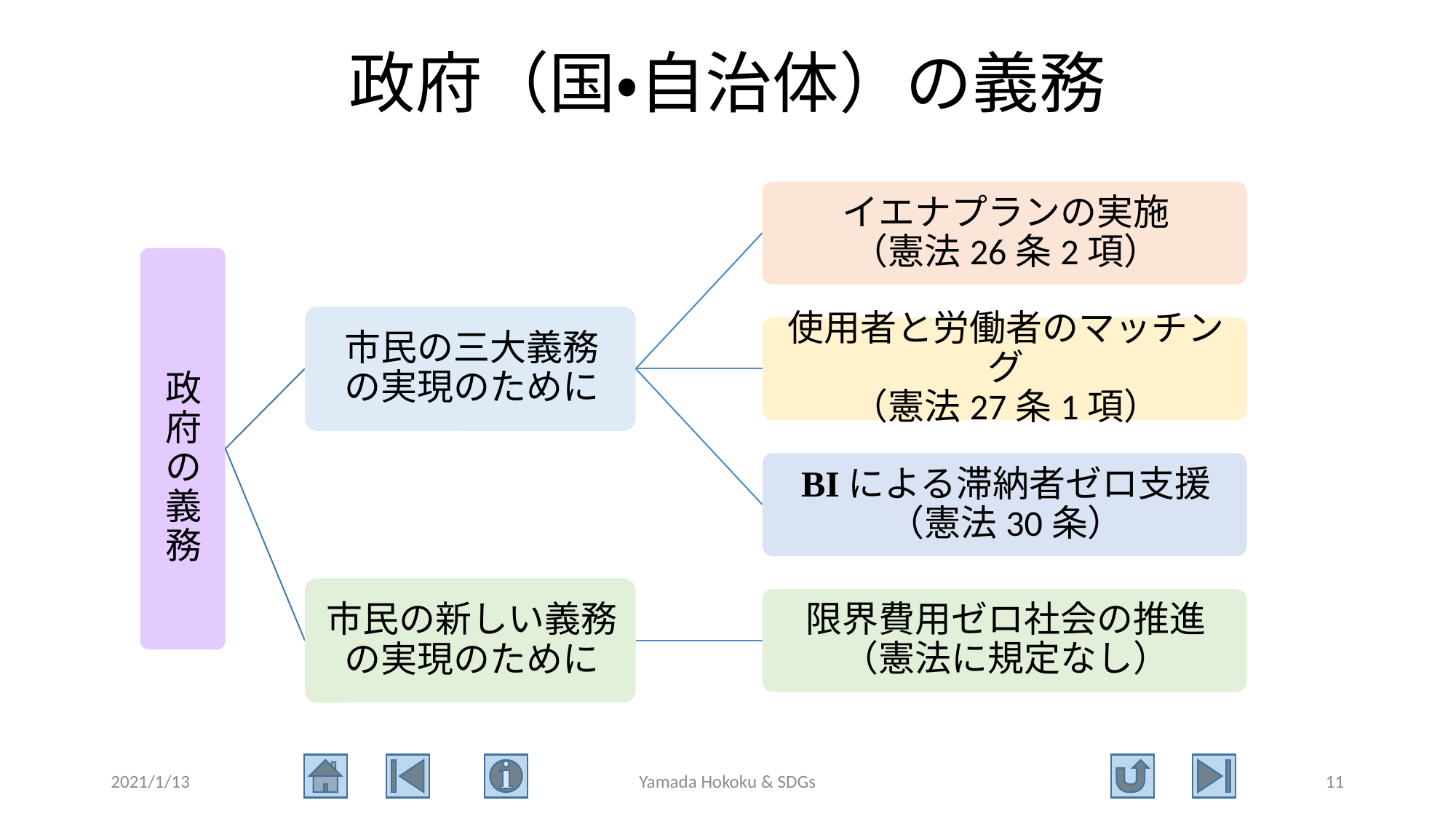

# 政府（国・自治体）の義務
政
府
の
義
務

市民の三大義務
の実現のために

イエナプランの実施
（憲法26条2項）

使用者と労働者のマッチング
（憲法27条1項）

BIによる滞納者ゼロ支援
（憲法30条）

市民の新しい義務
の実現のために

限界費用ゼロ社会の推進
（憲法に規定なし）
2021/1/13
Yamada Hokoku & SDGs
11